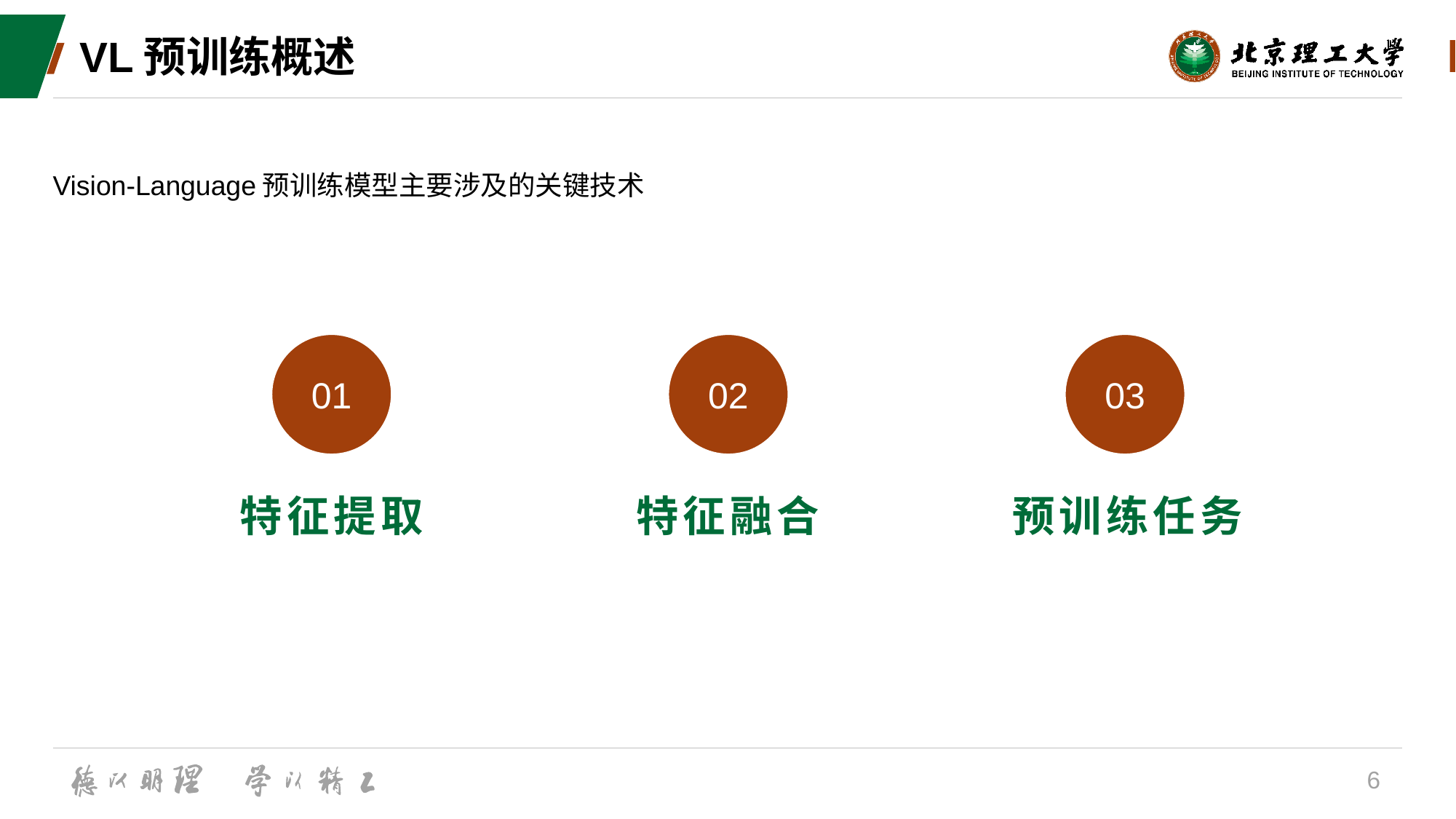

# VL预训练概述
Vision-Language预训练模型主要涉及的关键技术
01
02
03
特征提取
特征融合
预训练任务